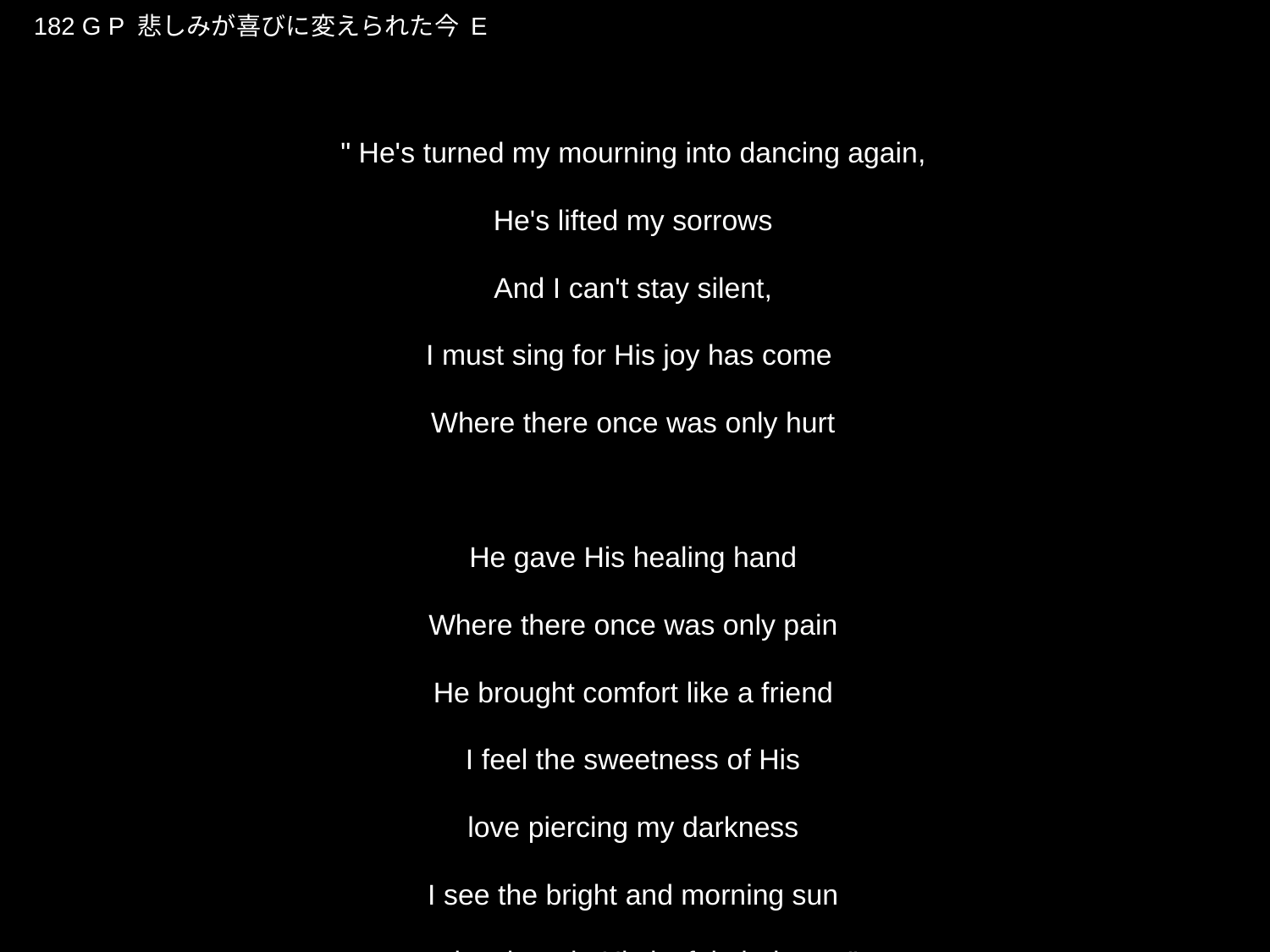

かなしみがよろこびにかえられたいま
★P
182 G P 悲しみが喜びに変えられた今 E
★１
" He's turned my mourning into dancing again,
He's lifted my sorrows
And I can't stay silent,
I must sing for His joy has come
Where there once was only hurt
He gave His healing hand
Where there once was only pain
He brought comfort like a friend
I feel the sweetness of His
love piercing my darkness
I see the bright and morning sun
as it ushers in His joyful gladness "